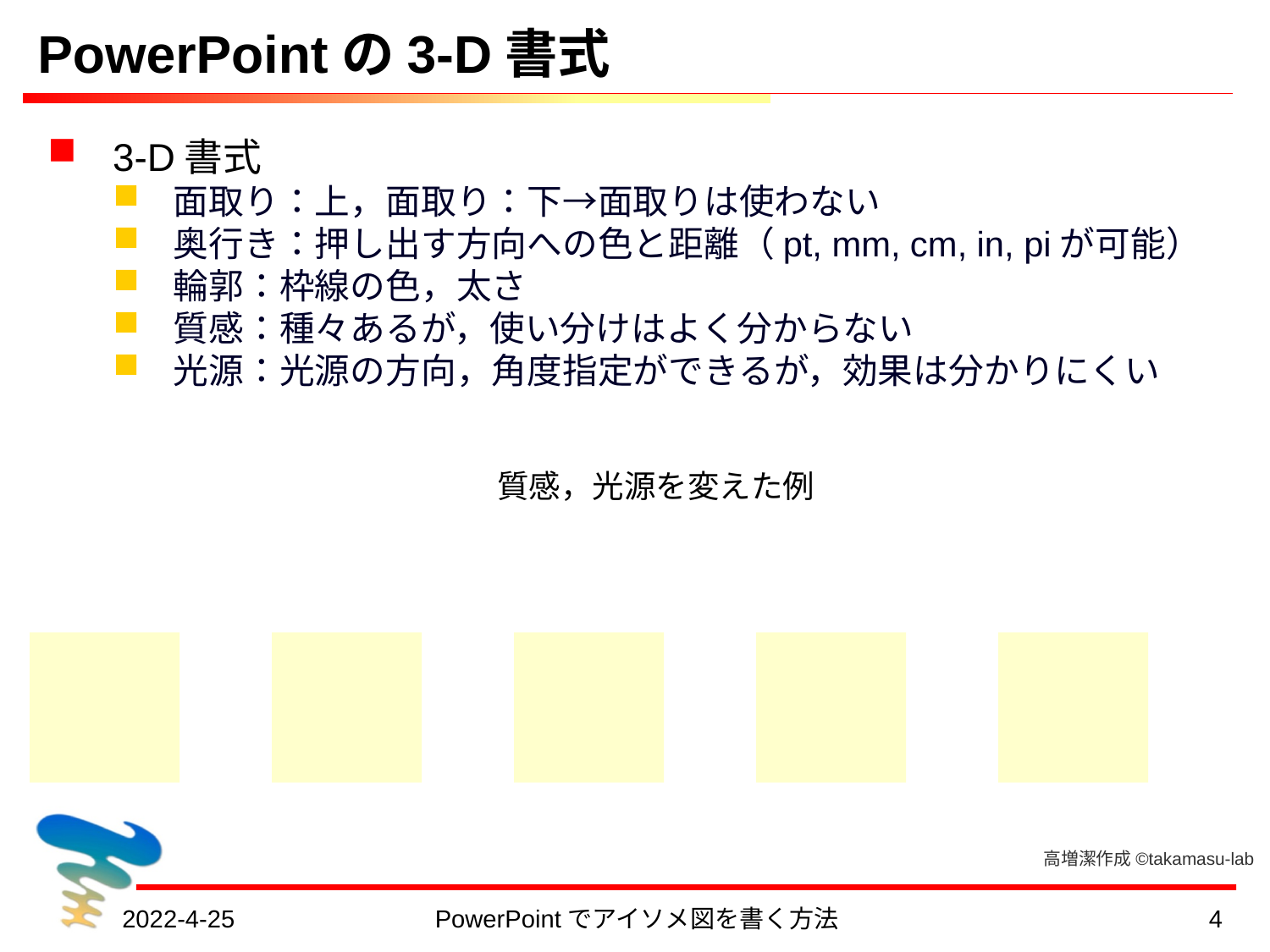

# PowerPointの3-D書式
3-D書式
面取り：上，面取り：下→面取りは使わない
奥行き：押し出す方向への色と距離（pt, mm, cm, in, piが可能）
輪郭：枠線の色，太さ
質感：種々あるが，使い分けはよく分からない
光源：光源の方向，角度指定ができるが，効果は分かりにくい

質感，光源を変えた例

高増潔作成©takamasu-lab
2022-4-25
PowerPointでアイソメ図を書く方法
4